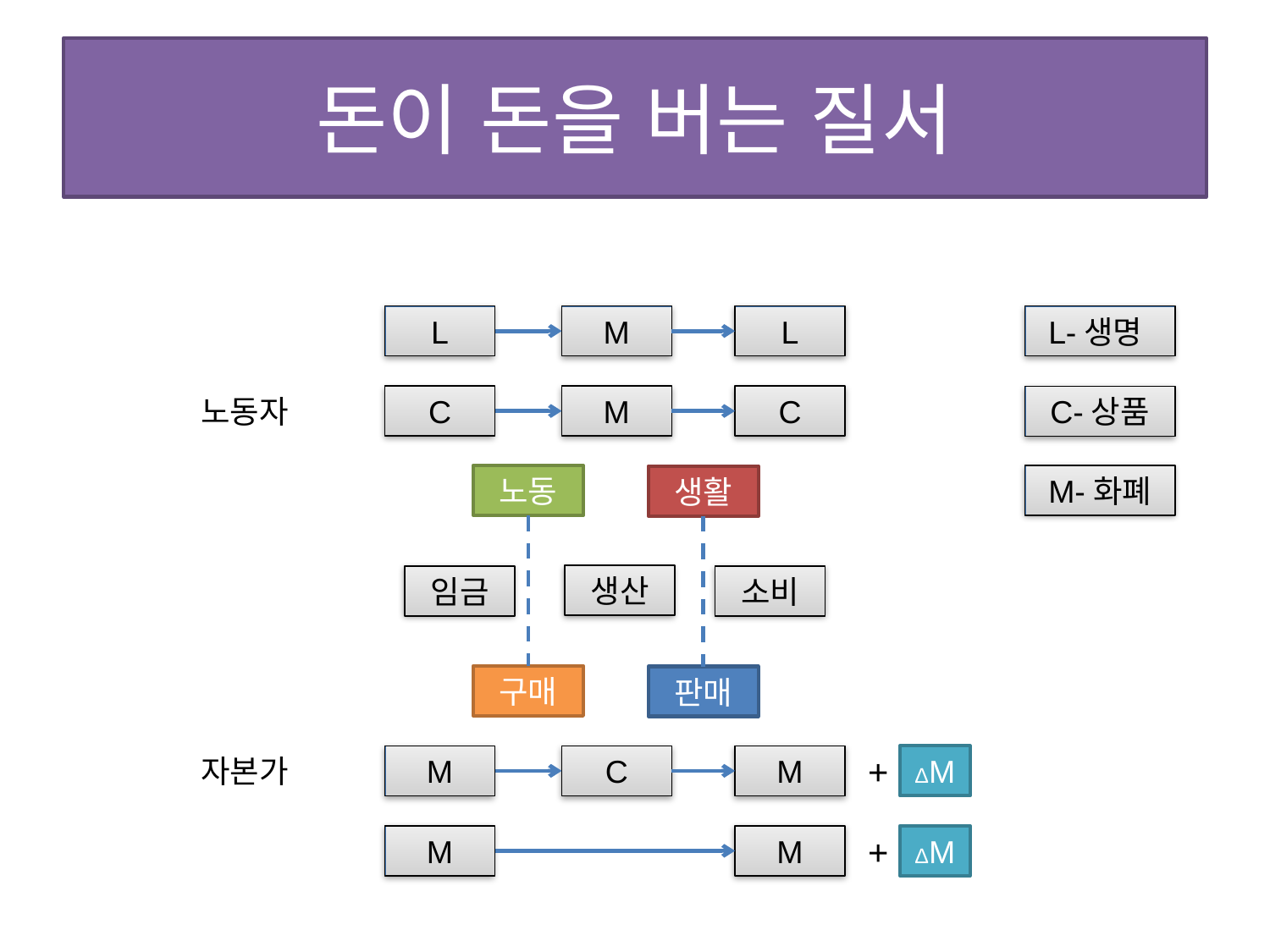

# 돈이 돈을 버는 질서
L
M
L
L-생명
노동자
C
M
C
C-상품
노동
M-화폐
생활
생산
임금
소비
구매
판매
자본가
M
C
M
+
ΔM
M
M
+
ΔM